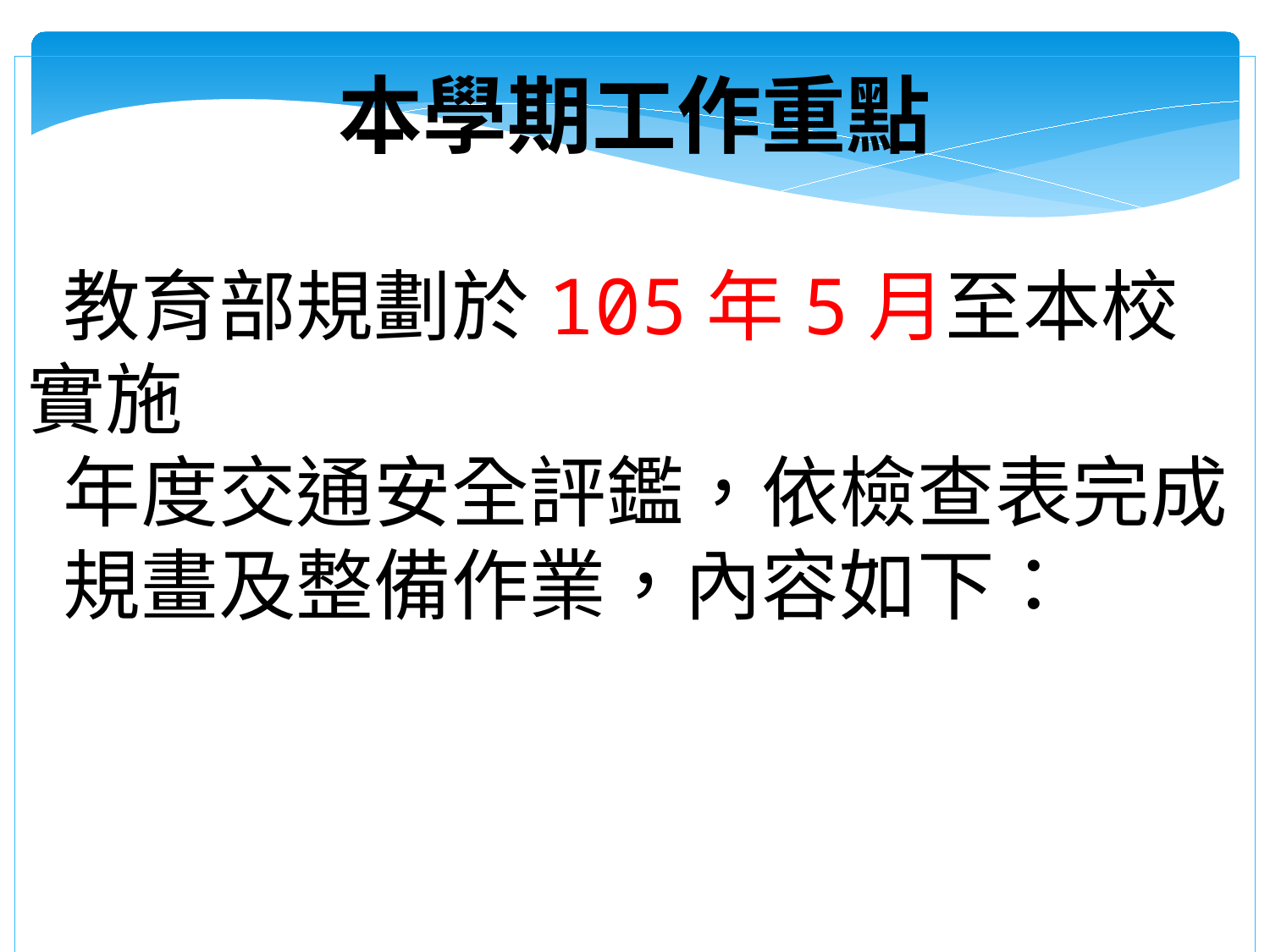

本學期工作重點

 教育部規劃於105年5月至本校實施
 年度交通安全評鑑，依檢查表完成
 規畫及整備作業，內容如下：